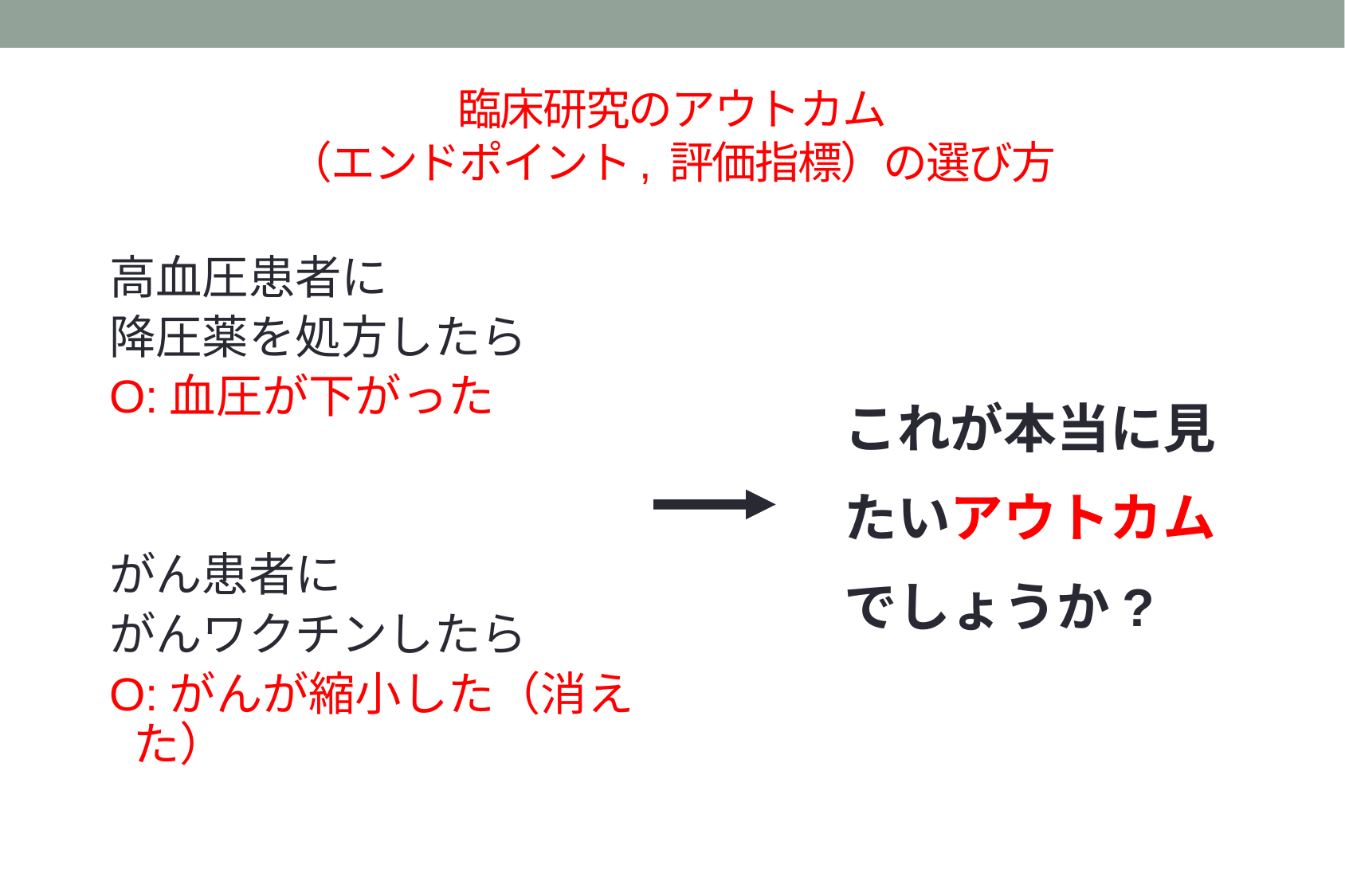

# 臨床研究のアウトカム （エンドポイント, 評価指標）の選び方
高血圧患者に
降圧薬を処方したら
O:血圧が下がった

がん患者に
がんワクチンしたら
O:がんが縮小した（消えた）

これが本当に見たいアウトカムでしょうか?